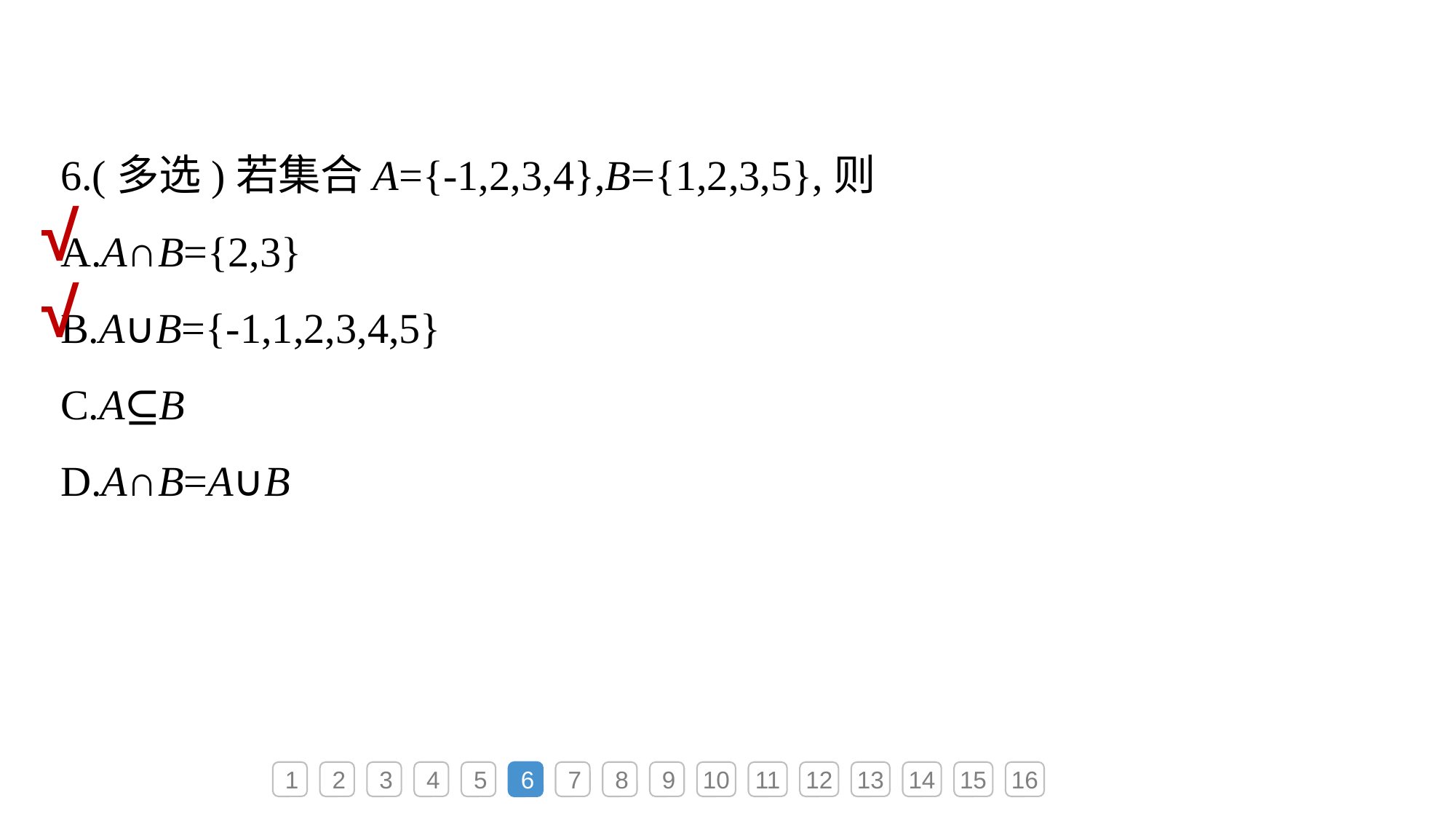

6.(多选)若集合A={-1,2,3,4},B={1,2,3,5},则
A.A∩B={2,3}
B.A∪B={-1,1,2,3,4,5}
C.A⊆B
D.A∩B=A∪B
√
√
1
2
3
4
5
6
7
8
9
10
11
12
13
14
15
16